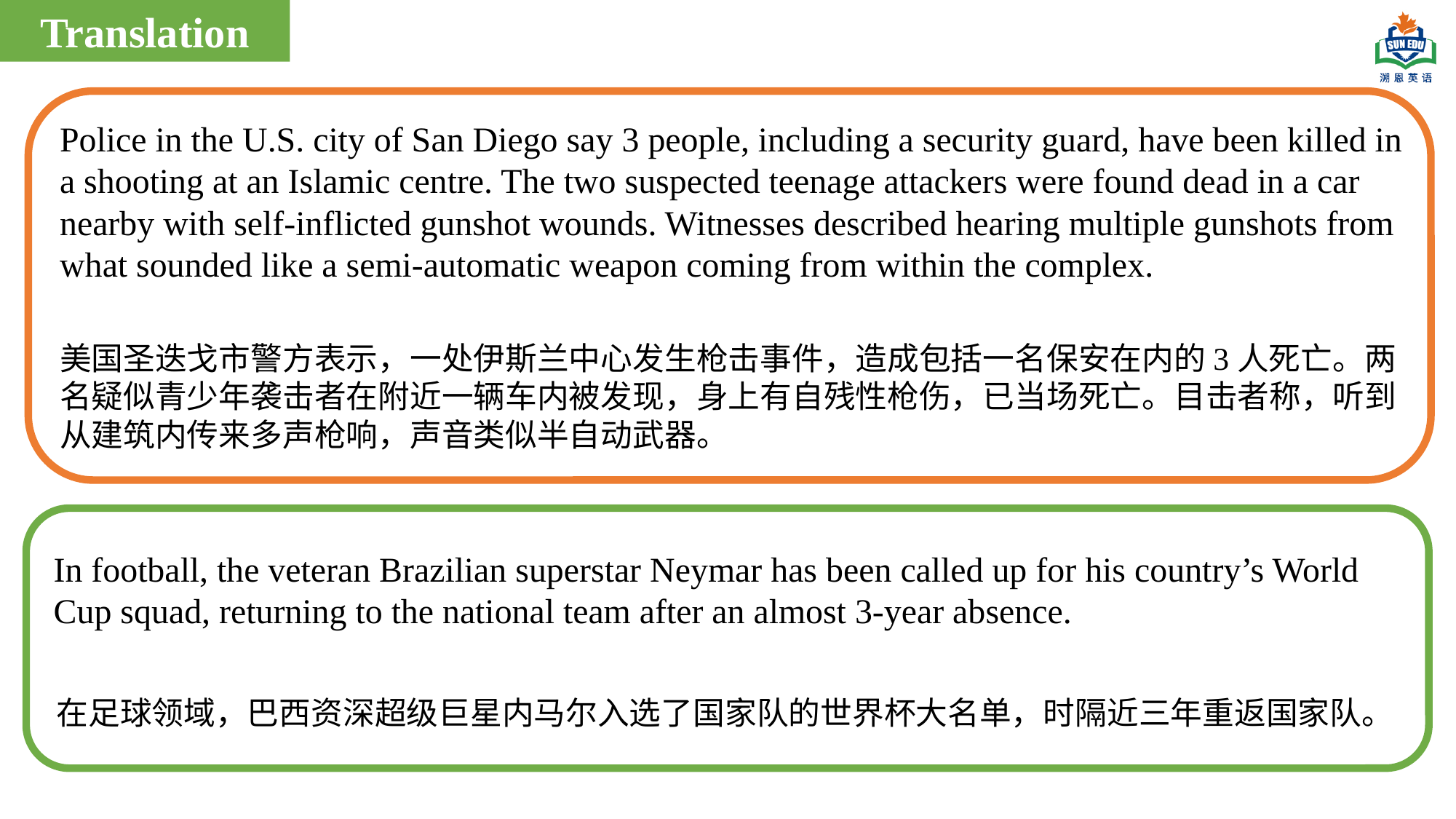

Translation

Police in the U.S. city of San Diego say 3 people, including a security guard, have been killed in a shooting at an Islamic centre. The two suspected teenage attackers were found dead in a car nearby with self-inflicted gunshot wounds. Witnesses described hearing multiple gunshots from what sounded like a semi-automatic weapon coming from within the complex.
美国圣迭戈市警方表示，一处伊斯兰中心发生枪击事件，造成包括一名保安在内的3人死亡。两名疑似青少年袭击者在附近一辆车内被发现，身上有自残性枪伤，已当场死亡。目击者称，听到从建筑内传来多声枪响，声音类似半自动武器。

In football, the veteran Brazilian superstar Neymar has been called up for his country’s World Cup squad, returning to the national team after an almost 3-year absence.
在足球领域，巴西资深超级巨星内马尔入选了国家队的世界杯大名单，时隔近三年重返国家队。